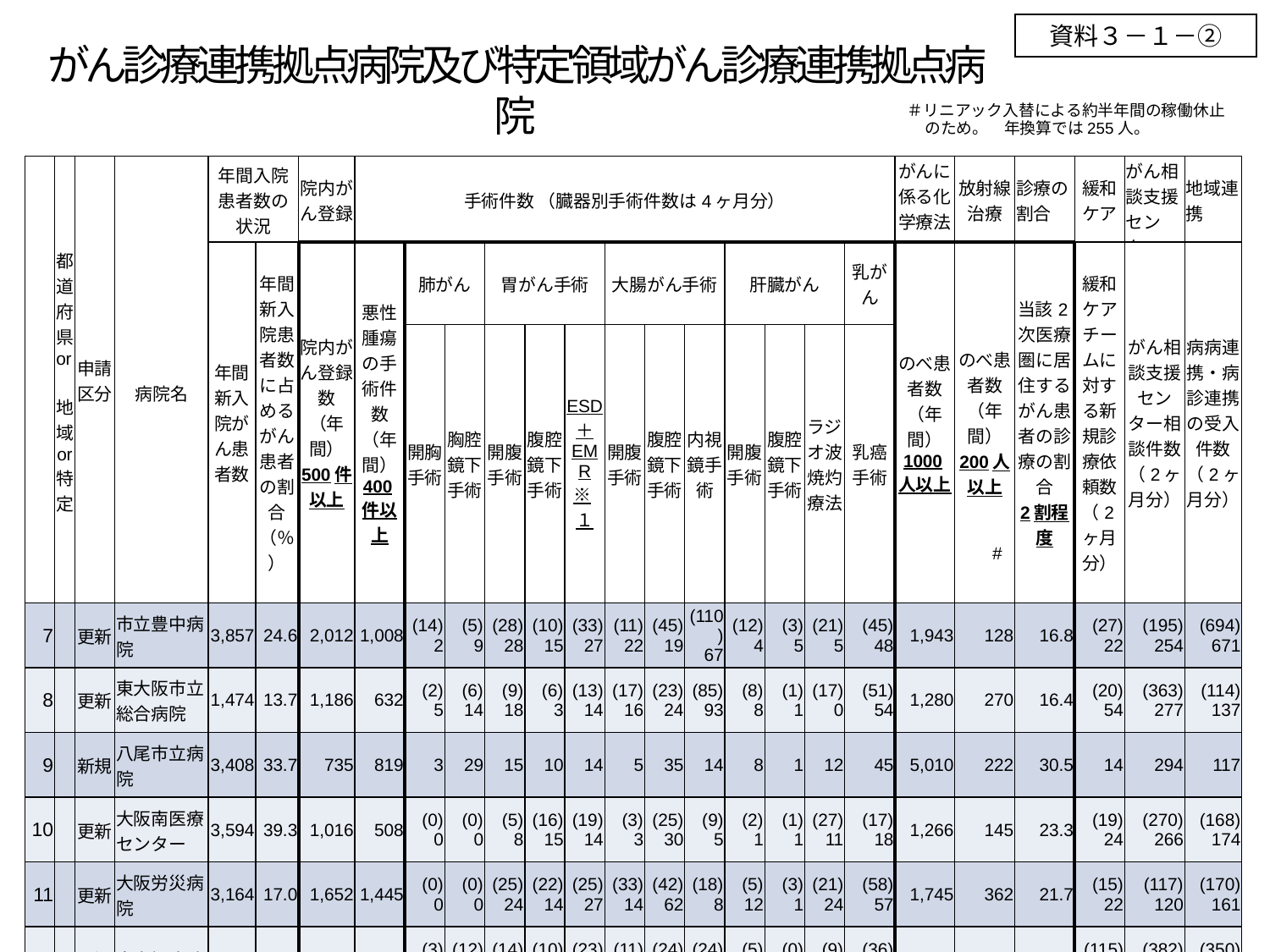

資料３－１－②
がん診療連携拠点病院及び特定領域がん診療連携拠点病院
＃リニアック入替による約半年間の稼働休止のため。　年換算では255人。
|  | 都道 府県or　 地域 or 特定 | 申請 区分 | 病院名 | 年間入院患者数の状況 |  | 院内がん登録 | 手術件数 （臓器別手術件数は4ヶ月分） |  |  |  |  |  |  |  |  |  |  |  |  | がんに係る化学療法 | 放射線治療 | 診療の割合 | 緩和ケア | がん相談支援センター | 地域連携 |
| --- | --- | --- | --- | --- | --- | --- | --- | --- | --- | --- | --- | --- | --- | --- | --- | --- | --- | --- | --- | --- | --- | --- | --- | --- | --- |
|  |  |  |  | 年間新入院がん患者数 | 年間新入院患者数に占めるがん患者の割合（％） | 院内がん登録数 （年間） 500件以上 | 悪性腫瘍の手術件数（年間） 400件以上 | 肺がん |  | 胃がん手術 |  |  | 大腸がん手術 |  |  | 肝臓がん |  |  | 乳がん | のべ患者数 （年間） 1000人以上 | のべ患者数 （年間） 200人以上 | 当該2次医療圏に居住するがん患者の診療の割合 2割程度 | 緩和ケアチームに対する新規診療依頼数 （2ヶ月分） | がん相談支援センター相談件数 （2ヶ月分） | 病病連携・病診連携の受入件数 （2ヶ月分） |
|  |  |  |  |  |  |  |  | 開胸手術 | 胸腔鏡下手術 | 開腹手術 | 腹腔鏡下手術 | ESD ＋ EMR ※１ | 開腹手術 | 腹腔鏡下手術 | 内視鏡手術 | 開腹手術 | 腹腔鏡下手術 | ラジオ波焼灼療法 | 乳癌手術 |  |  |  |  |  |  |
| 7 |  | 更新 | 市立豊中病院 | 3,857 | 24.6 | 2,012 | 1,008 | (14) 2 | (5) 9 | (28) 28 | (10) 15 | (33) 27 | (11) 22 | (45) 19 | (110) 67 | (12) 4 | (3) 5 | (21) 5 | (45) 48 | 1,943 | 128 | 16.8 | (27) 22 | (195) 254 | (694) 671 |
| 8 |  | 更新 | 東大阪市立総合病院 | 1,474 | 13.7 | 1,186 | 632 | (2) 5 | (6) 14 | (9) 18 | (6) 3 | (13) 14 | (17) 16 | (23) 24 | (85) 93 | (8) 8 | (1) 1 | (17) 0 | (51) 54 | 1,280 | 270 | 16.4 | (20) 54 | (363) 277 | (114) 137 |
| 9 |  | 新規 | 八尾市立病院 | 3,408 | 33.7 | 735 | 819 | 3 | 29 | 15 | 10 | 14 | 5 | 35 | 14 | 8 | 1 | 12 | 45 | 5,010 | 222 | 30.5 | 14 | 294 | 117 |
| 10 |  | 更新 | 大阪南医療センター | 3,594 | 39.3 | 1,016 | 508 | (0) 0 | (0) 0 | (5) 8 | (16) 15 | (19) 14 | (3) 3 | (25) 30 | (9) 5 | (2) 1 | (1) 1 | (27) 11 | (17) 18 | 1,266 | 145 | 23.3 | (19) 24 | (270) 266 | (168) 174 |
| 11 |  | 更新 | 大阪労災病院 | 3,164 | 17.0 | 1,652 | 1,445 | (0) 0 | (0) 0 | (25) 24 | (22) 14 | (25) 27 | (33) 14 | (42) 62 | (18) 8 | (5) 12 | (3) 1 | (21) 24 | (58) 57 | 1,745 | 362 | 21.7 | (15) 22 | (117) 120 | (170) 161 |
| 12 |  | 現況 | 市立堺病院 | 3,807 | 32.6 | 1,005 | 1,139 | (3) 0 | (12) 15 | (14) 14 | (10) 8 | (23) 19 | (11) 6 | (24) 22 | (24) 46 | (5) 8 | (0) 0 | (9) 8 | (36) 36 | 1,294 | 332 | 28.2 | (115) 56 | (382) 111 | (350) 385 |
#